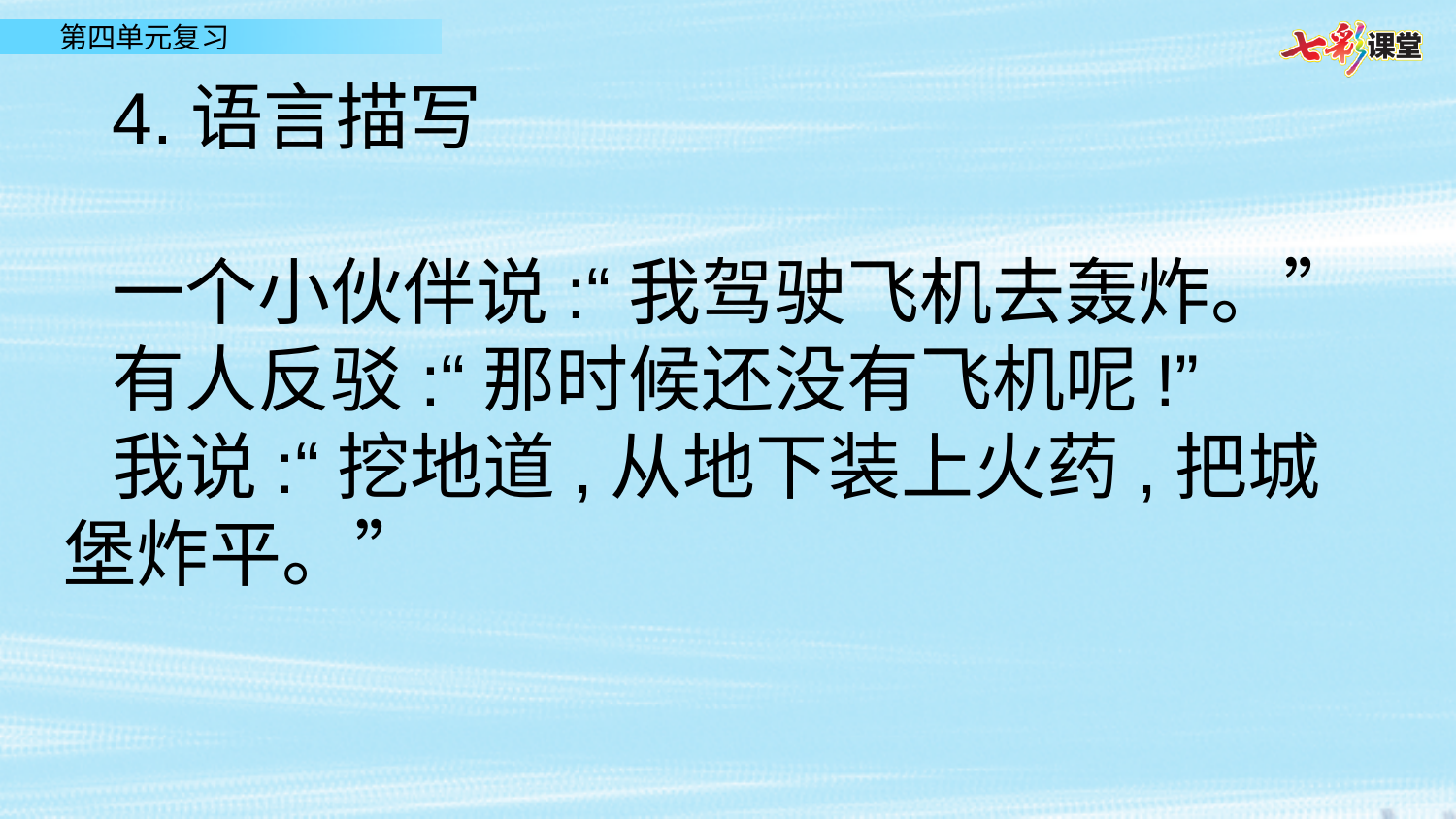

4.语言描写

一个小伙伴说:“我驾驶飞机去轰炸。”
有人反驳:“那时候还没有飞机呢!”
我说:“挖地道,从地下装上火药,把城堡炸平。”